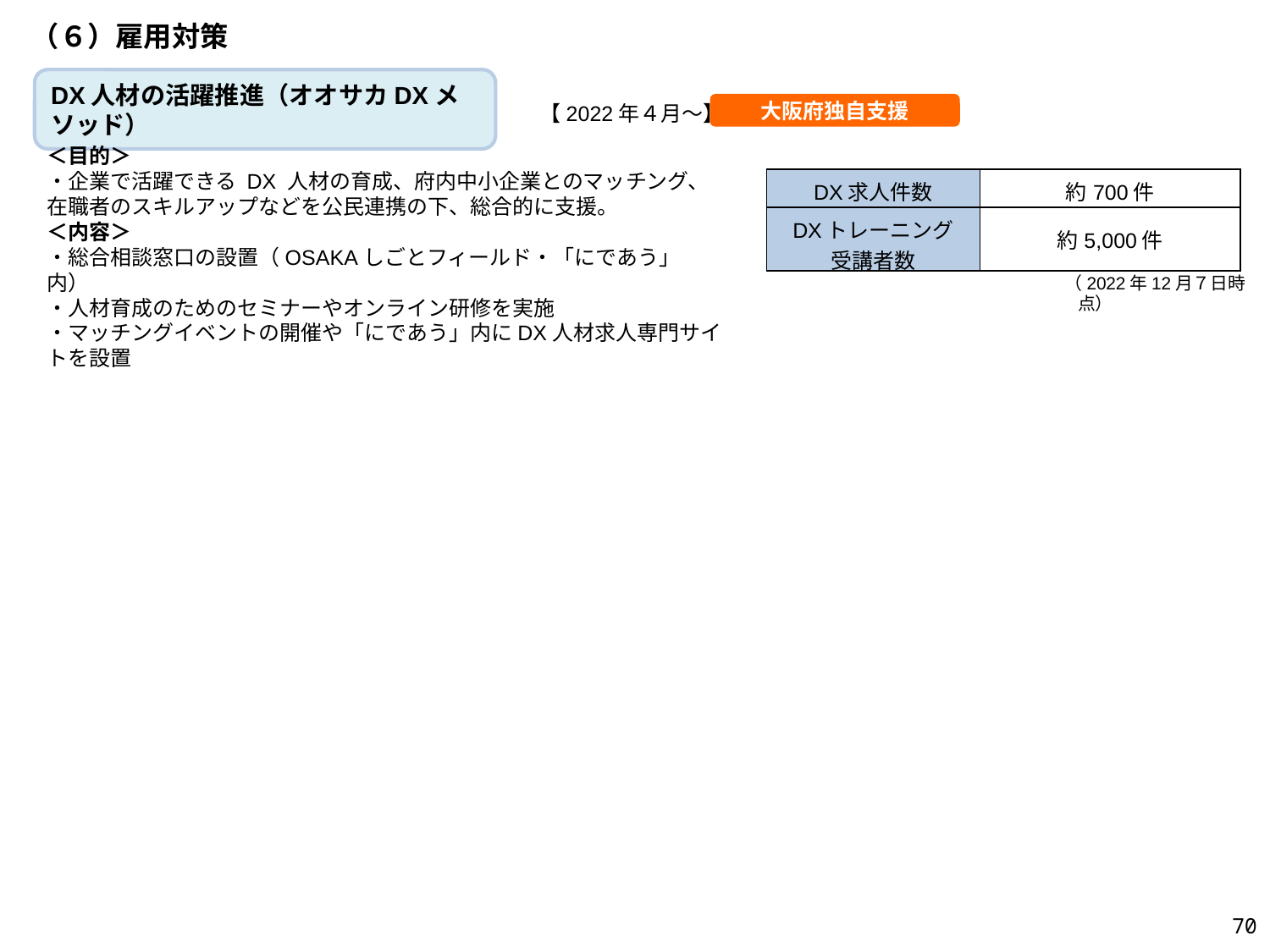

（６）雇用対策
DX人材の活躍推進（オオサカDXメソッド）
【2022年４月～】
大阪府独自支援
＜目的＞
・企業で活躍できる DX 人材の育成、府内中小企業とのマッチング、在職者のスキルアップなどを公民連携の下、総合的に支援。
＜内容＞
・総合相談窓口の設置（OSAKAしごとフィールド・「にであう」内）
・人材育成のためのセミナーやオンライン研修を実施
・マッチングイベントの開催や「にであう」内にDX人材求人専門サイトを設置
| DX求人件数 | 約700件 |
| --- | --- |
| DXトレーニング 受講者数 | 約5,000件 |
（2022年12月７日時点）
70